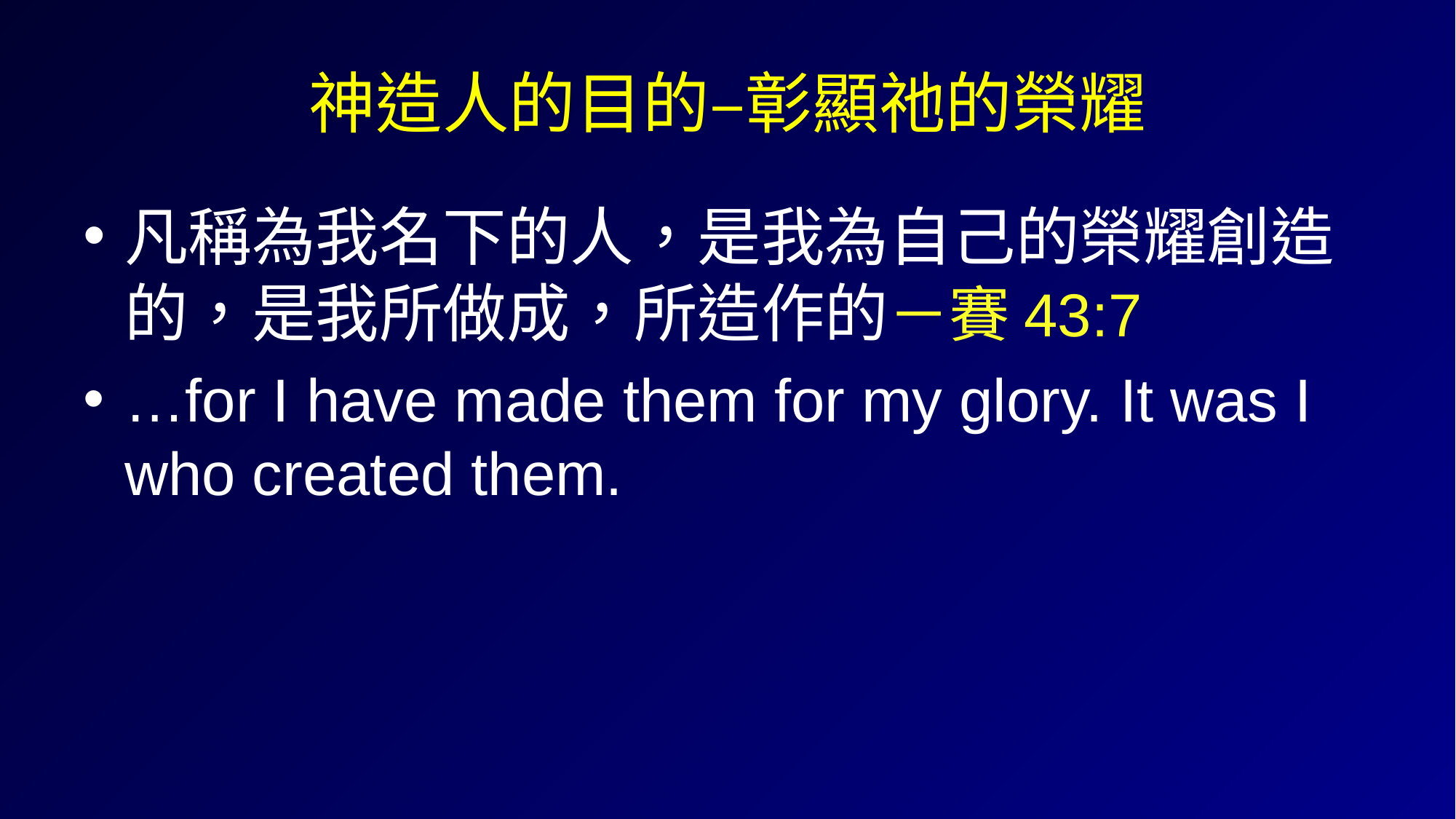

# 神造人的目的–彰顯祂的榮耀
凡稱為我名下的人，是我為自己的榮耀創造的，是我所做成，所造作的－賽43:7
…for I have made them for my glory. It was I who created them.